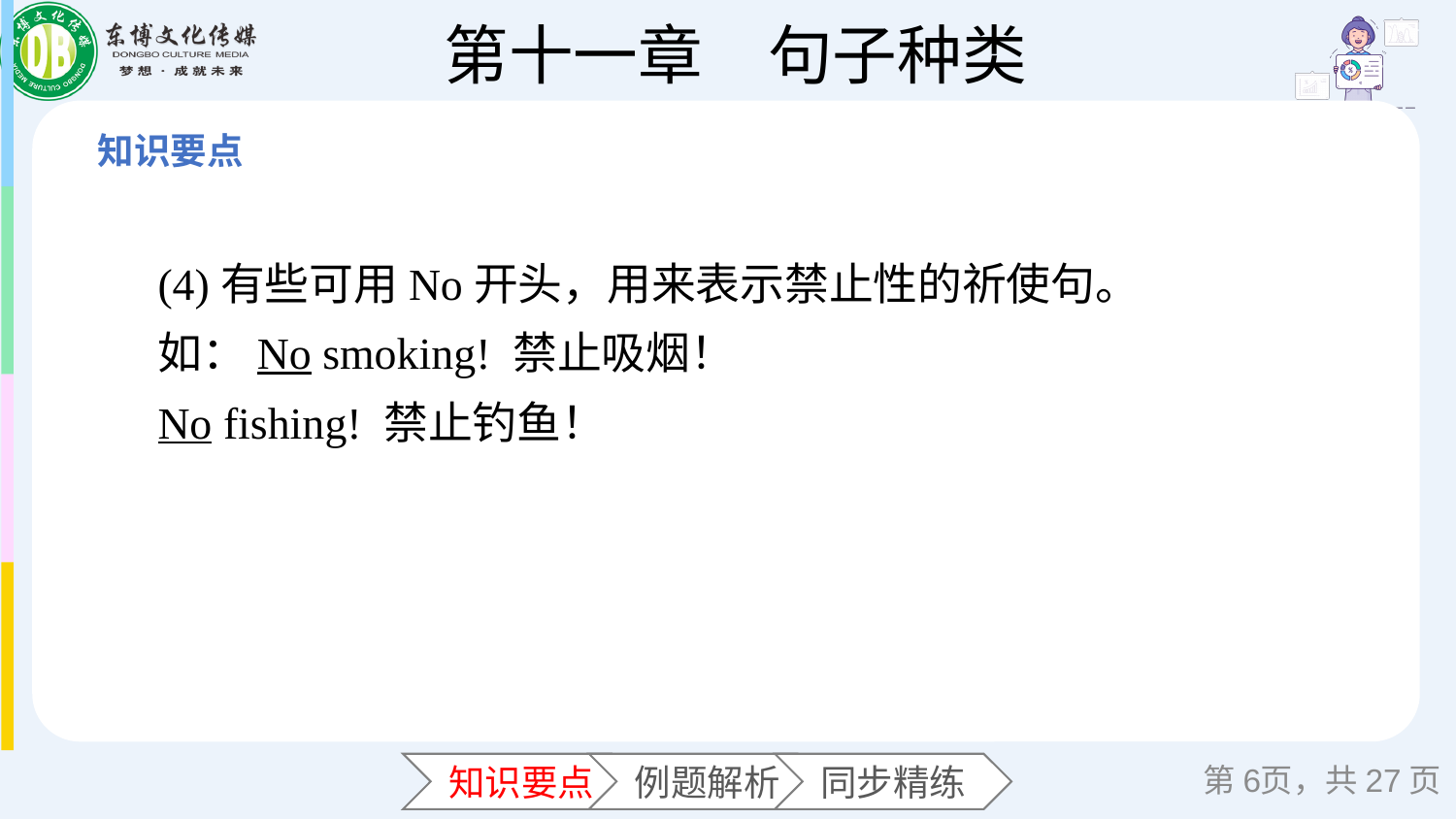

(4)有些可用No开头，用来表示禁止性的祈使句。
如：No smoking! 禁止吸烟！
No fishing! 禁止钓鱼！
第6页，共27页